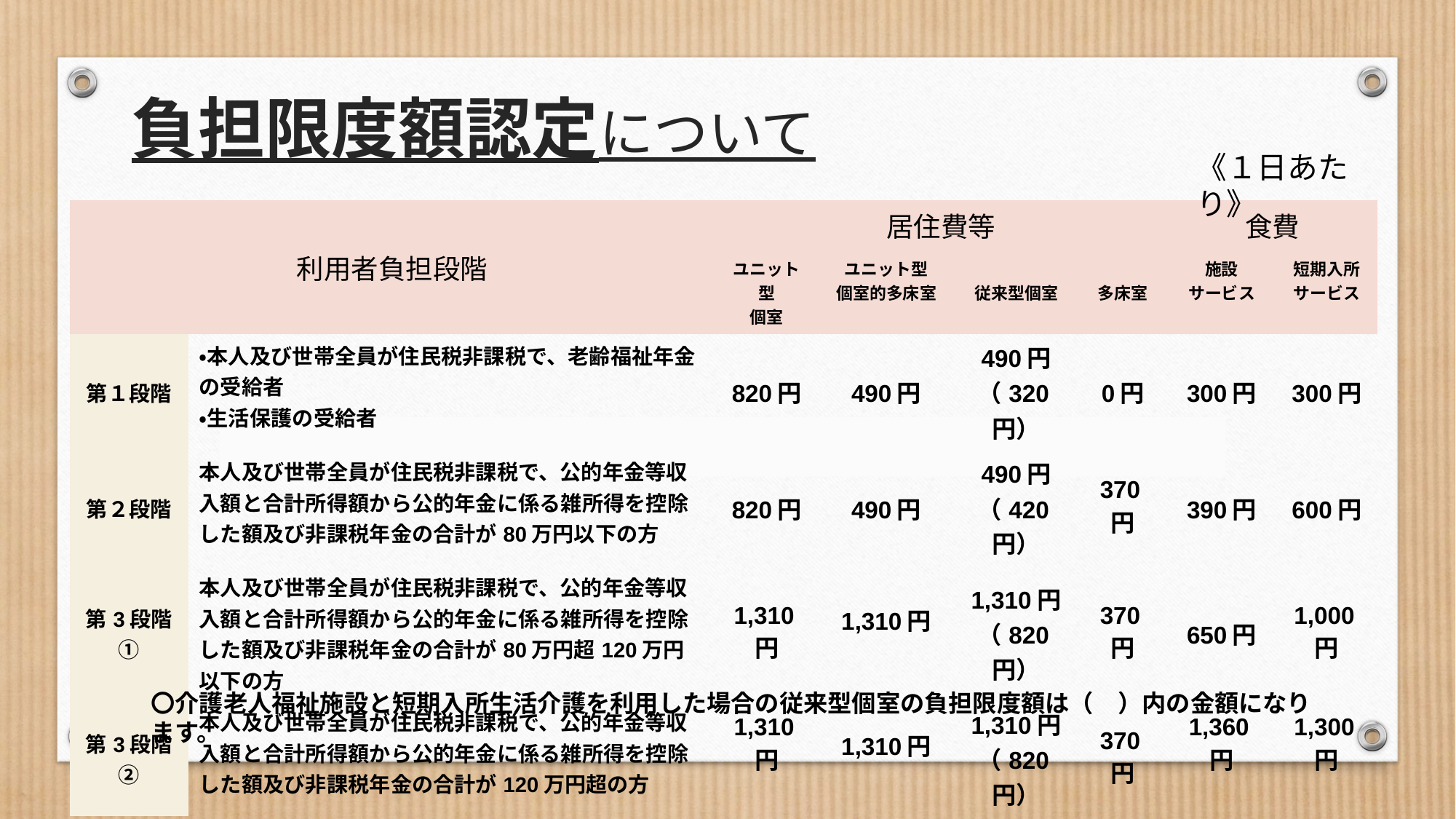

# 負担限度額認定について
《１日あたり》
| 利用者負担段階 |  | 居住費等 |  |  |  | 食費 |  |
| --- | --- | --- | --- | --- | --- | --- | --- |
|  |  | ユニット型 個室 | ユニット型 個室的多床室 | 従来型個室 | 多床室 | 施設 サービス | 短期入所 サービス |
| 第１段階 | ・本人及び世帯全員が住民税非課税で、老齢福祉年金の受給者 ・生活保護の受給者 | 820円 | 490円 | 490円 （320円） | 0円 | 300円 | 300円 |
| 第２段階 | 本人及び世帯全員が住民税非課税で、公的年金等収入額と合計所得額から公的年金に係る雑所得を控除した額及び非課税年金の合計が80万円以下の方 | 820円 | 490円 | 490円 （420円） | 370円 | 390円 | 600円 |
| 第3段階① | 本人及び世帯全員が住民税非課税で、公的年金等収入額と合計所得額から公的年金に係る雑所得を控除した額及び非課税年金の合計が80万円超120万円以下の方 | 1,310円 | 1,310円 | 1,310円 （820円） | 370円 | 650円 | 1,000円 |
| 第3段階② | 本人及び世帯全員が住民税非課税で、公的年金等収入額と合計所得額から公的年金に係る雑所得を控除した額及び非課税年金の合計が120万円超の方 | 1,310円 | 1,310円 | 1,310円 （820円） | 370円 | 1,360円 | 1,300円 |

〇介護老人福祉施設と短期入所生活介護を利用した場合の従来型個室の負担限度額は（　）内の金額になります。